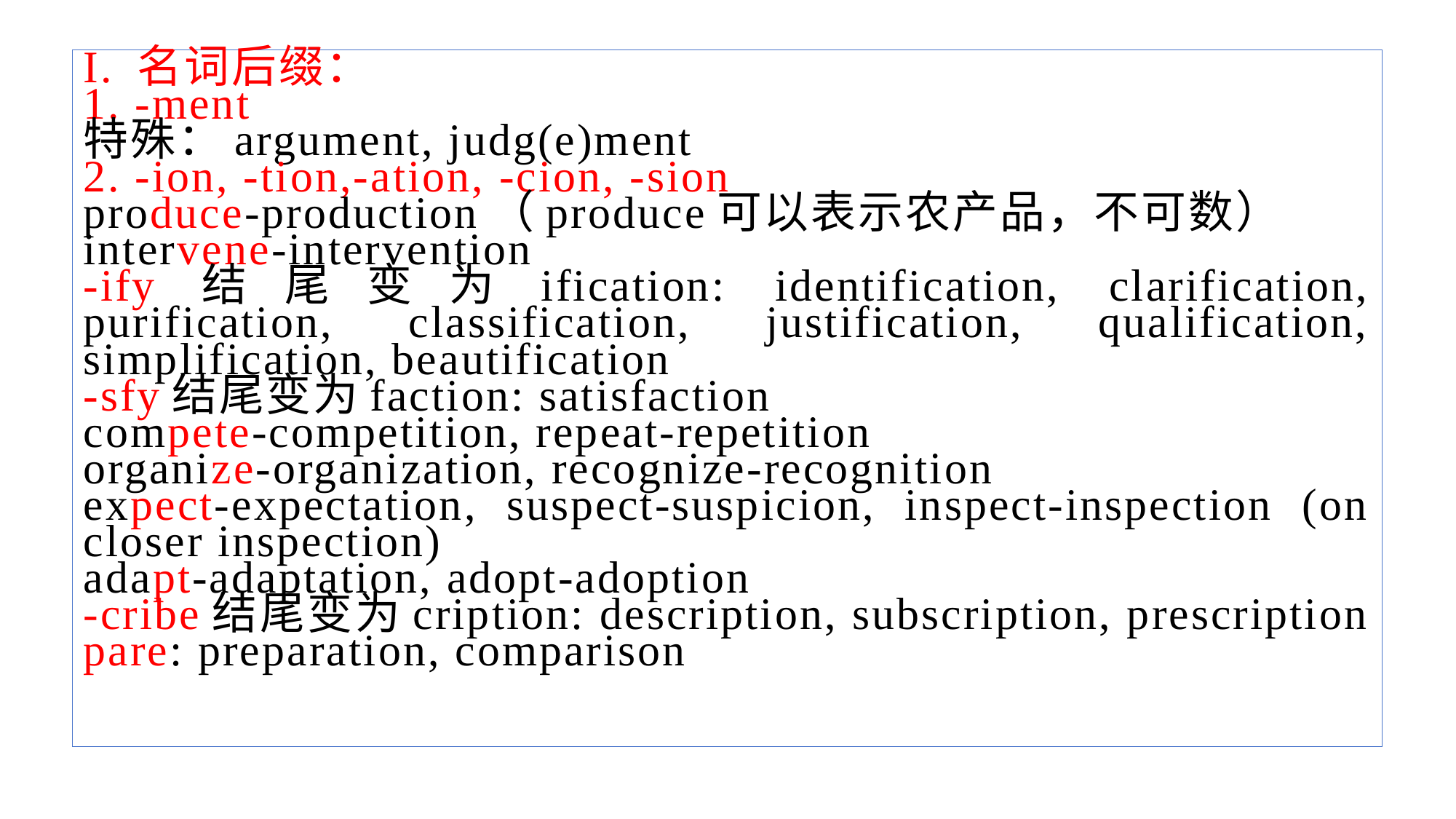

I. 名词后缀：
1. -ment
特殊：argument, judg(e)ment
2. -ion, -tion,-ation, -cion, -sion
produce-production（produce可以表示农产品，不可数）
intervene-intervention
-ify结尾变为ification: identification, clarification, purification, classification, justification, qualification, simplification, beautification
-sfy结尾变为faction: satisfaction
compete-competition, repeat-repetition
organize-organization, recognize-recognition
expect-expectation, suspect-suspicion, inspect-inspection (on closer inspection)
adapt-adaptation, adopt-adoption
-cribe结尾变为cription: description, subscription, prescription
pare: preparation, comparison